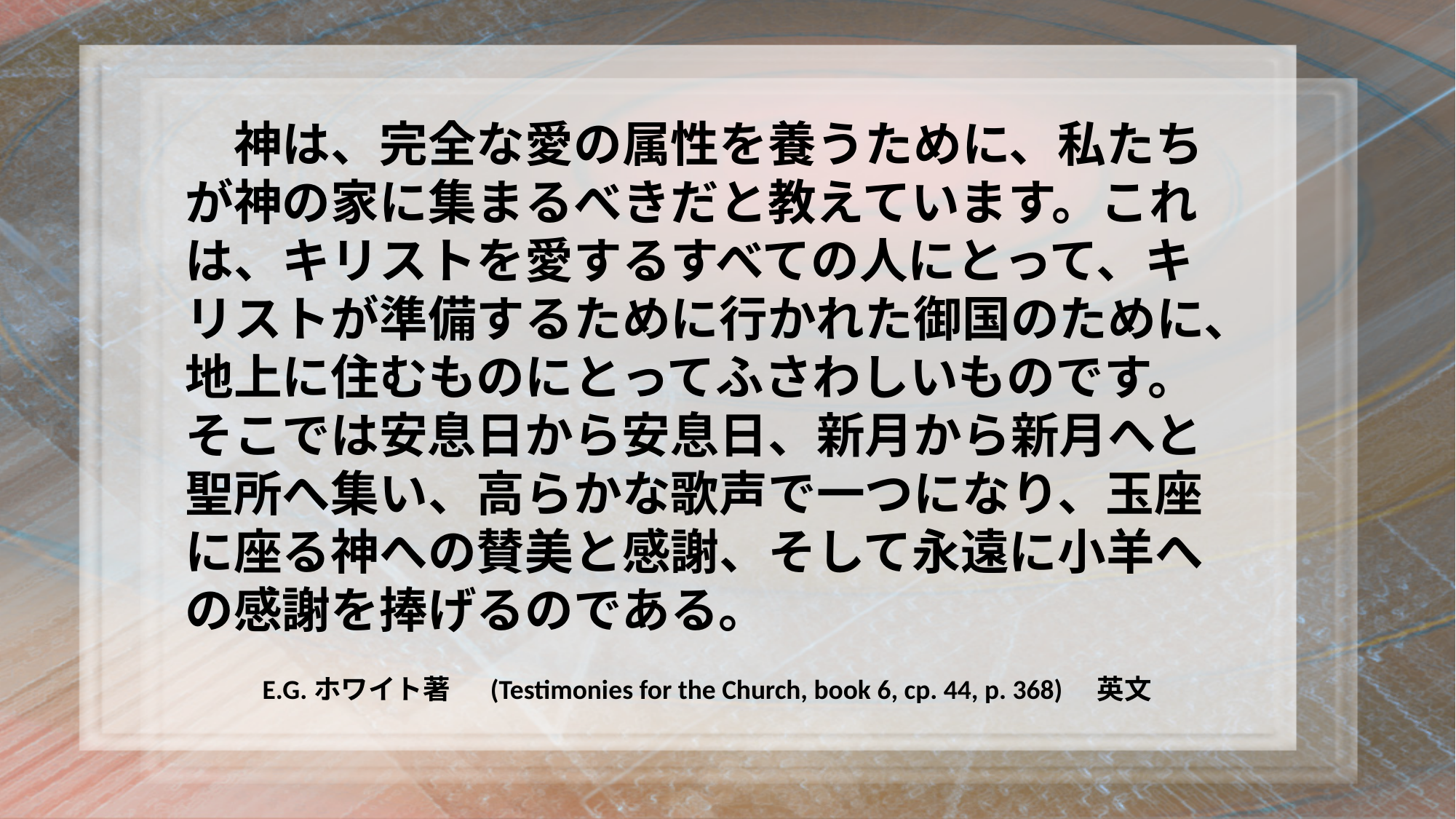

神は、完全な愛の属性を養うために、私たちが神の家に集まるべきだと教えています。これは、キリストを愛するすべての人にとって、キリストが準備するために行かれた御国のために、地上に住むものにとってふさわしいものです。そこでは安息日から安息日、新月から新月へと聖所へ集い、高らかな歌声で一つになり、玉座に座る神への賛美と感謝、そして永遠に小羊への感謝を捧げるのである。
E.G.ホワイト著　 (Testimonies for the Church, book 6, cp. 44, p. 368)　英文